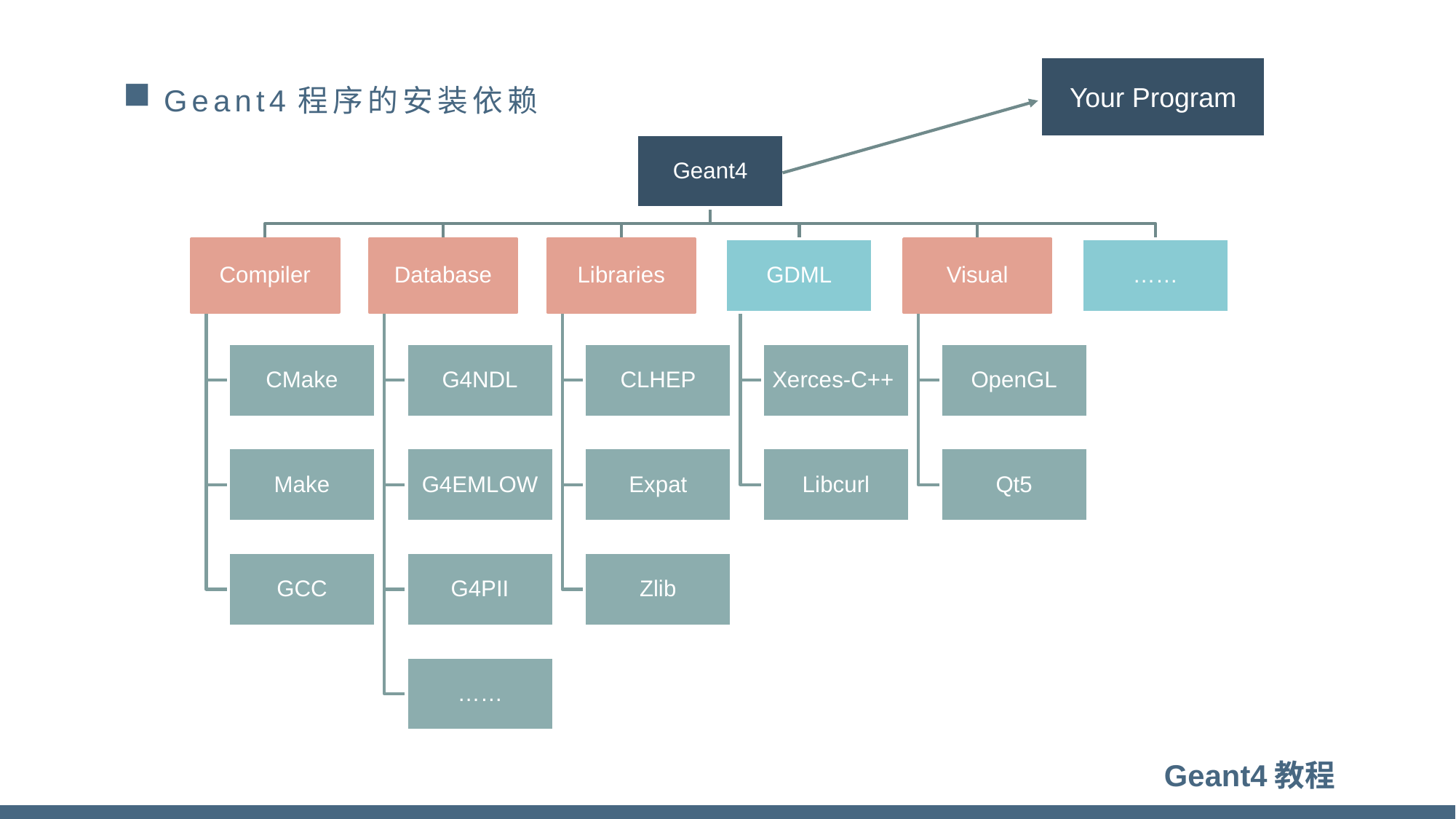

Your Program
# Geant4程序的安装依赖
Geant4
Compiler
CMake
Make
GCC
Database
G4NDL
G4EMLOW
G4PII
……
Libraries
CLHEP
Expat
Zlib
GDML
Xerces-C++
Libcurl
Visual
OpenGL
Qt5
……